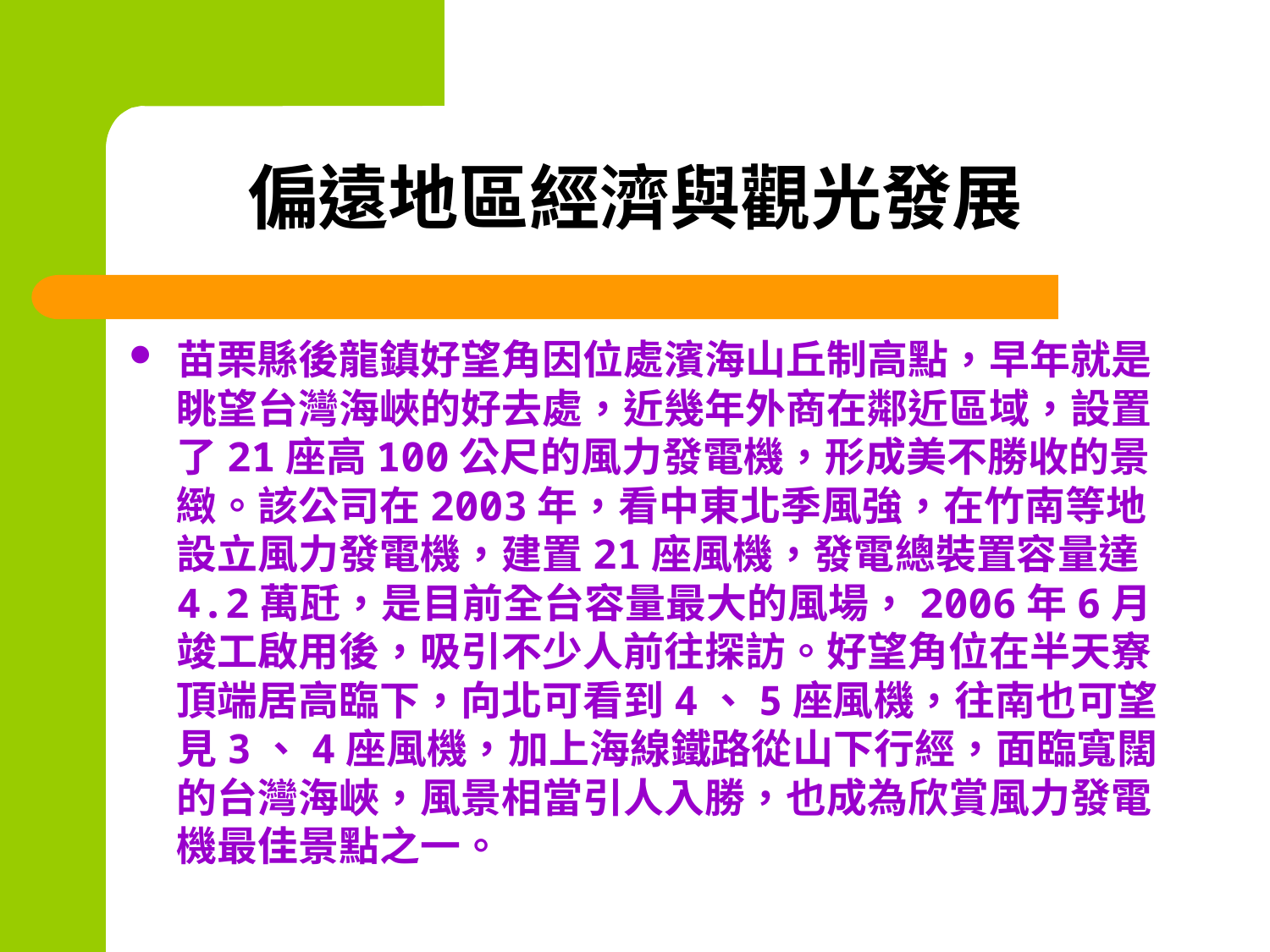

苗栗縣後龍鎮好望角因位處濱海山丘制高點，早年就是眺望台灣海峽的好去處，近幾年外商在鄰近區域，設置了21座高100公尺的風力發電機，形成美不勝收的景緻。該公司在2003年，看中東北季風強，在竹南等地設立風力發電機，建置21座風機，發電總裝置容量達4.2萬瓩，是目前全台容量最大的風場，2006年6月竣工啟用後，吸引不少人前往探訪。好望角位在半天寮頂端居高臨下，向北可看到4、5座風機，往南也可望見3、4座風機，加上海線鐵路從山下行經，面臨寬闊的台灣海峽，風景相當引人入勝，也成為欣賞風力發電機最佳景點之一。
偏遠地區經濟與觀光發展